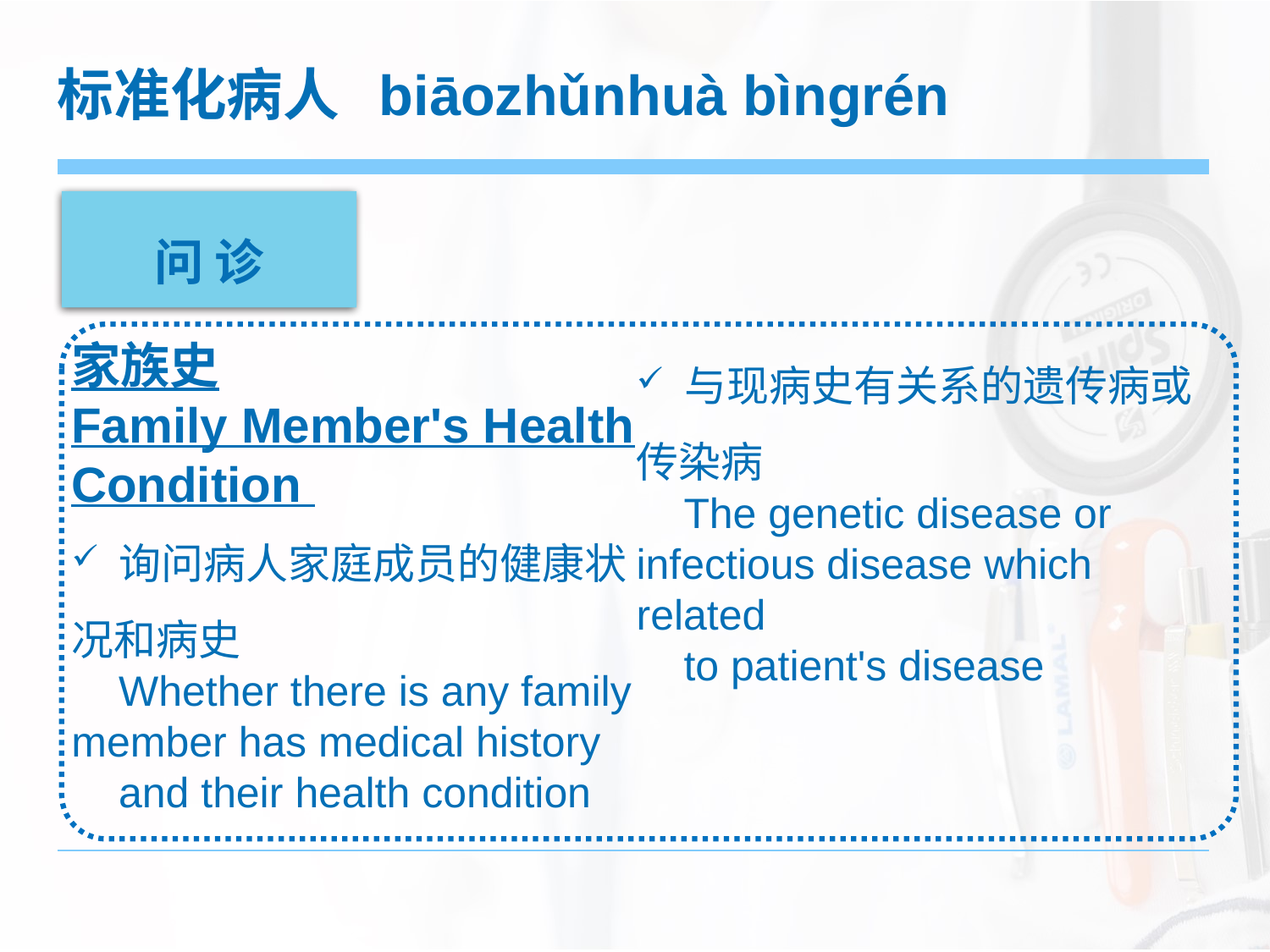

标准化病人  biāozhǔnhuà bìngrén
问 诊
家族史
Family Member's Health Condition
 询问病人家庭成员的健康状况和病史
    Whether there is any family member has medical history
    and their health condition
 与现病史有关系的遗传病或传染病
    The genetic disease or infectious disease which related
    to patient's disease